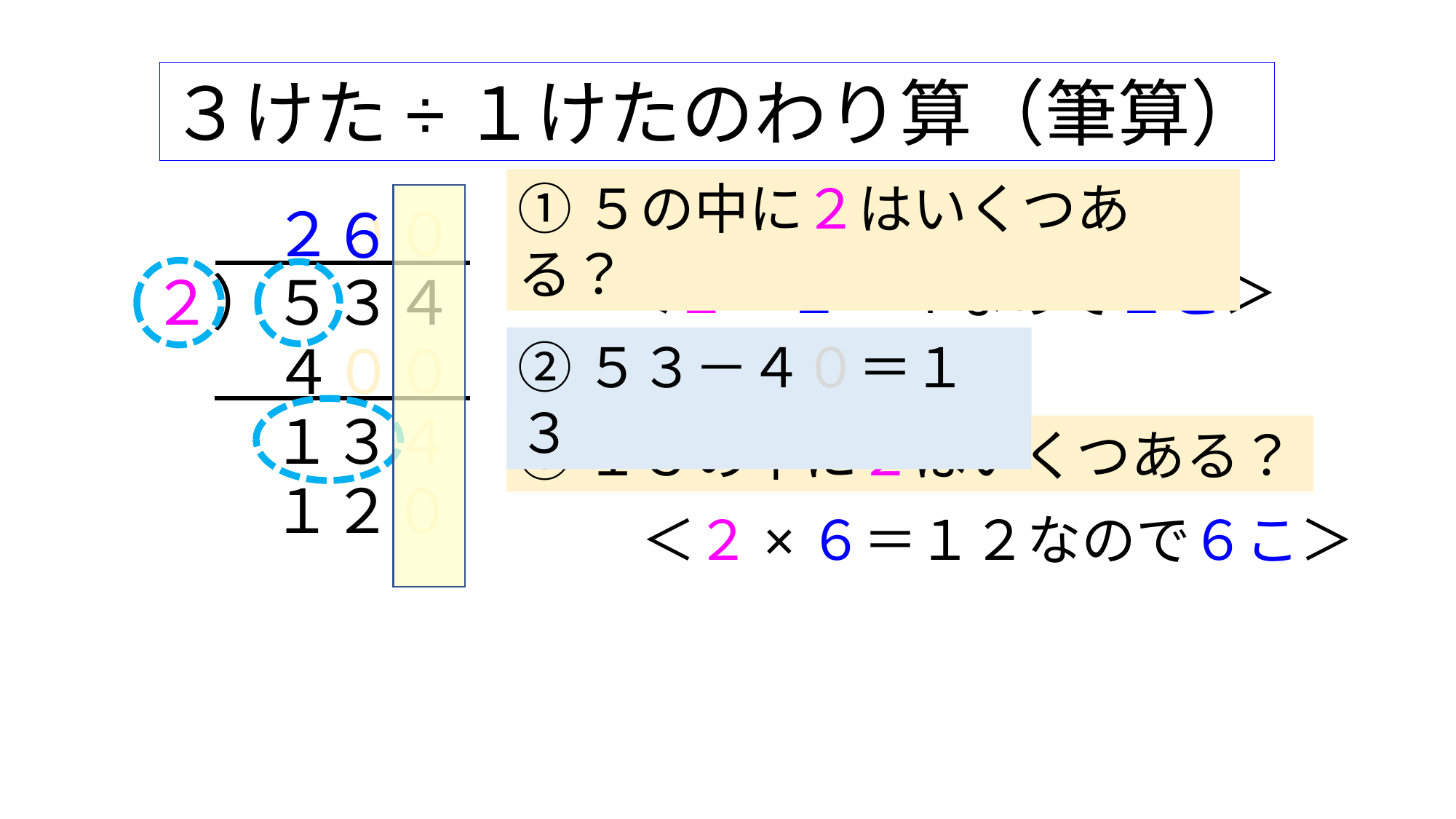

３けた÷１けたのわり算（筆算）
①５の中に２はいくつある？

２００
６
＜２×２＝４なので２こ＞
２）５３４

②５３－４０＝１３
４００

１３４
③１３の中に２はいくつある？
１２０
＜２×６＝１２なので６こ＞